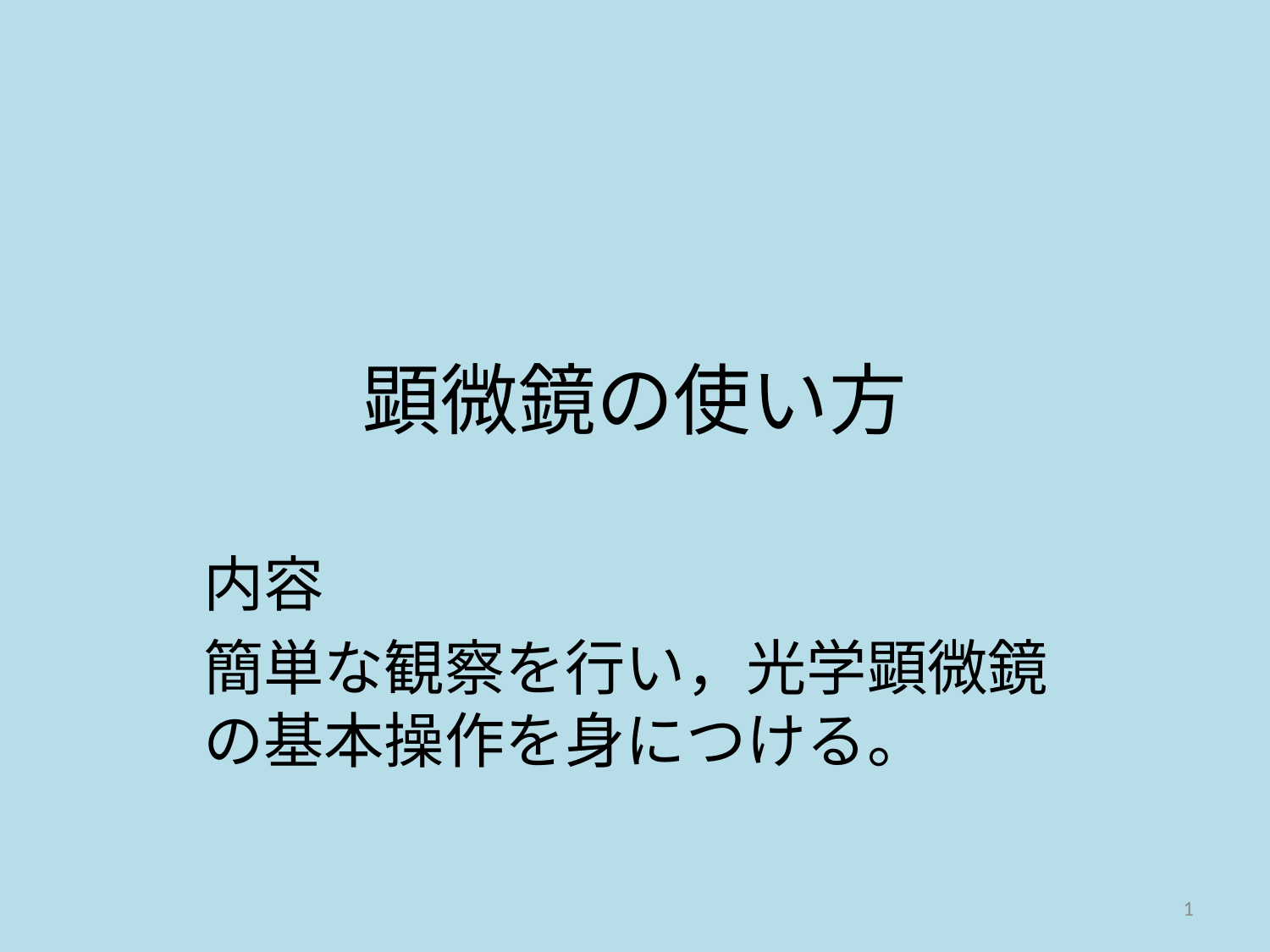

# 顕微鏡の使い方
内容
簡単な観察を行い，光学顕微鏡の基本操作を身につける。
1